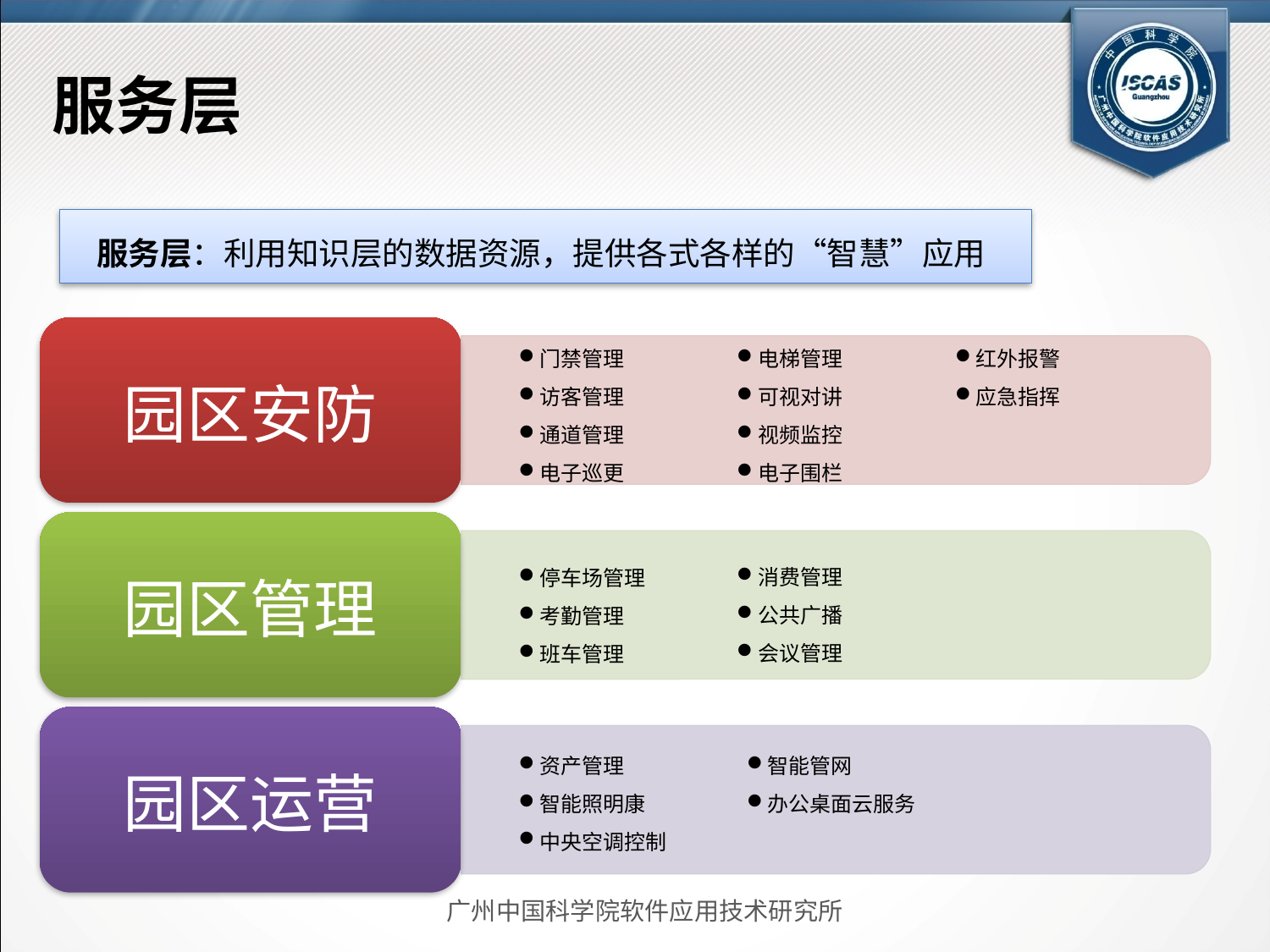

服务层

 服务层：利用知识层的数据资源，提供各式各样的“智慧”应用

园区安防
园区管理
园区运营
门禁管理
访客管理
通道管理
电子巡更
电梯管理
可视对讲
视频监控
电子围栏
红外报警
应急指挥
消费管理
公共广播
会议管理
停车场管理
考勤管理
班车管理
资产管理
智能照明康
中央空调控制
智能管网
办公桌面云服务